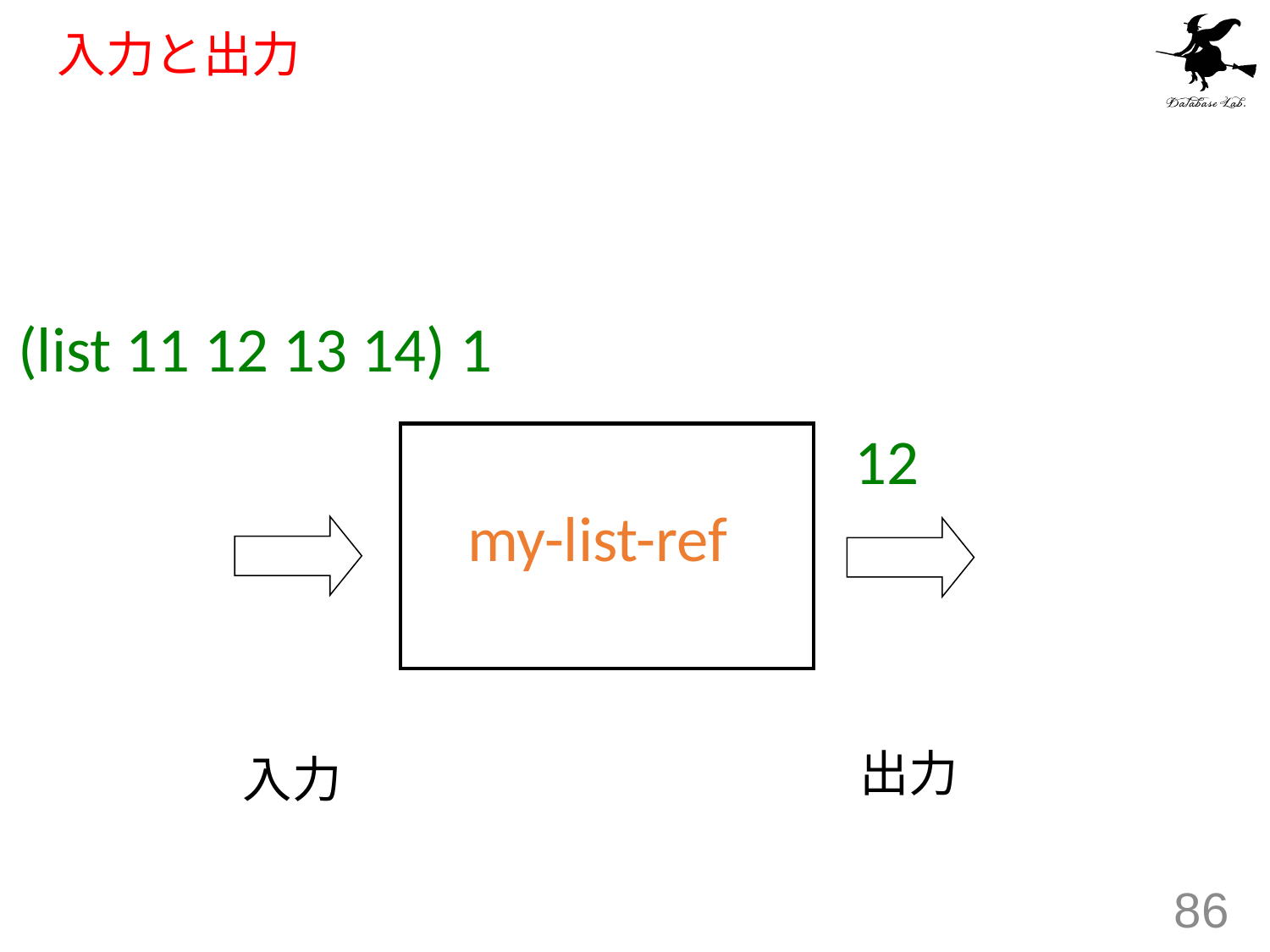

# 入力と出力
(list 11 12 13 14) 1
12

my-list-ref

出力
入力
86